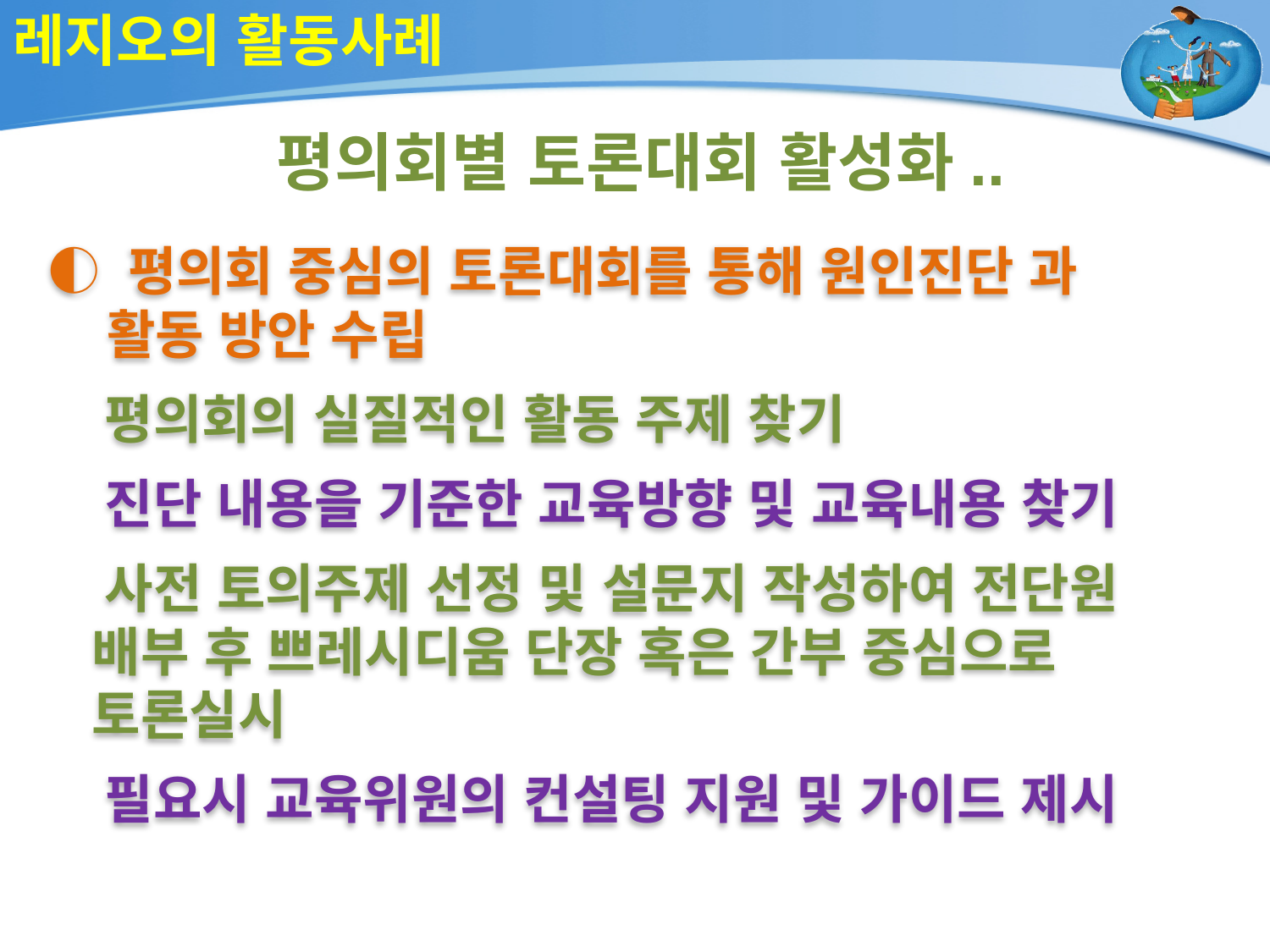

# 레지오의 활동사례
평의회별 토론대회 활성화..
◐ 평의회 중심의 토론대회를 통해 원인진단 과
    활동 방안 수립
   평의회의 실질적인 활동 주제 찾기
   진단 내용을 기준한 교육방향 및 교육내용 찾기
   사전 토의주제 선정 및 설문지 작성하여 전단원
   배부 후 쁘레시디움 단장 혹은 간부 중심으로
   토론실시
   필요시 교육위원의 컨설팅 지원 및 가이드 제시